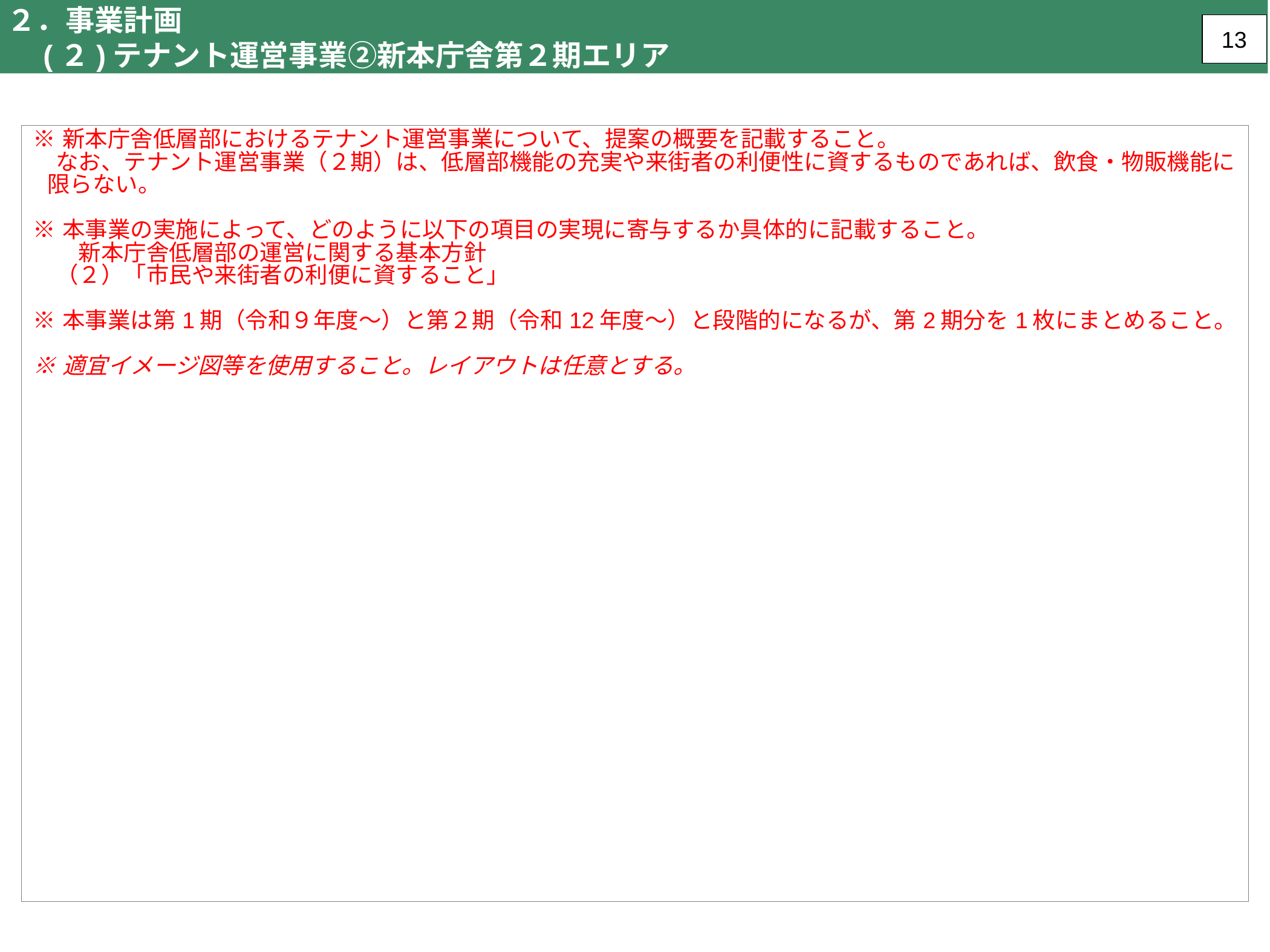

２．事業計画
　(２)テナント運営事業②新本庁舎第２期エリア
13
| ※新本庁舎低層部におけるテナント運営事業について、提案の概要を記載すること。 　なお、テナント運営事業（２期）は、低層部機能の充実や来街者の利便性に資するものであれば、飲食・物販機能に限らない。 ※本事業の実施によって、どのように以下の項目の実現に寄与するか具体的に記載すること。 　　新本庁舎低層部の運営に関する基本方針 　（２）「市民や来街者の利便に資すること」 ※本事業は第1期（令和９年度～）と第２期（令和12年度～）と段階的になるが、第2期分を1枚にまとめること。 ※適宜イメージ図等を使用すること。レイアウトは任意とする。 |
| --- |